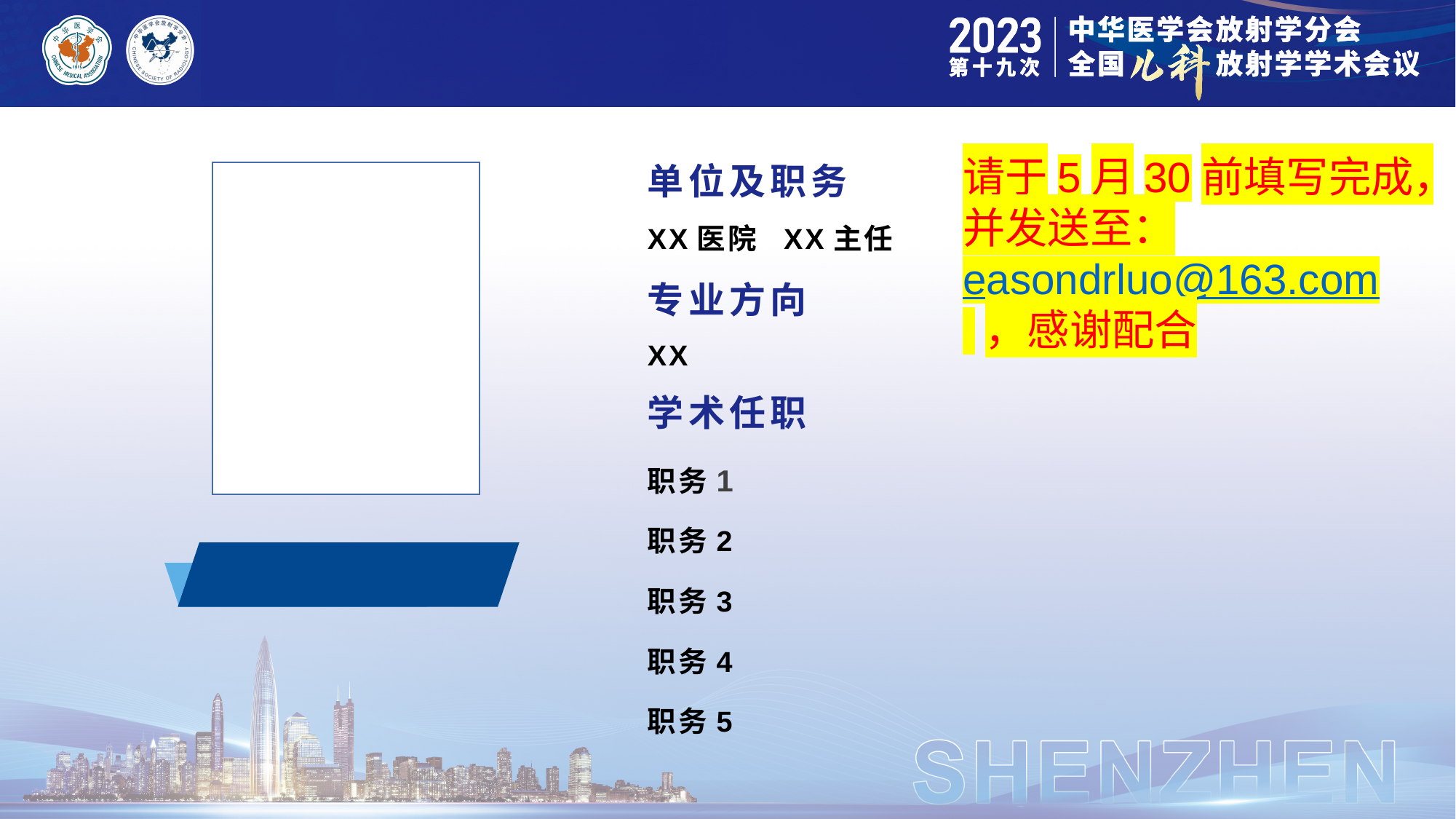

请于5月30前填写完成，并发送至：easondrluo@163.com ，感谢配合
XX医院  XX主任

XX
职务1
职务2
职务3
职务4
职务5